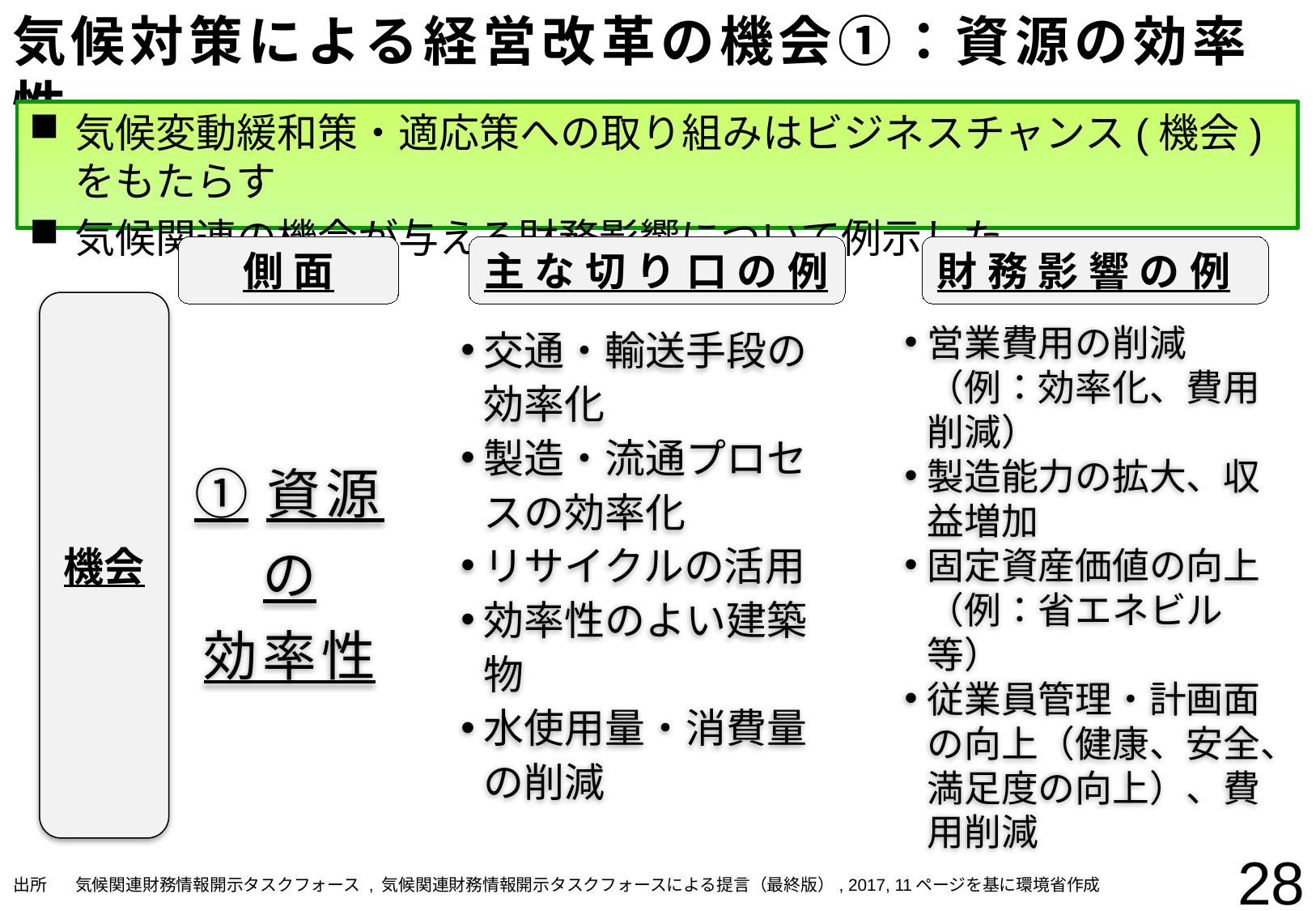

# 気候対策による経営改革の機会①：資源の効率性
気候変動緩和策・適応策への取り組みはビジネスチャンス(機会)をもたらす
気候関連の機会が与える財務影響について例示した
側面
主な切り口の例
財務影響の例
機会
①資源の
効率性
交通・輸送手段の効率化
製造・流通プロセスの効率化
リサイクルの活用
効率性のよい建築物
水使用量・消費量の削減
営業費用の削減（例：効率化、費用削減）
製造能力の拡大、収益増加
固定資産価値の向上（例：省エネビル等）
従業員管理・計画面の向上（健康、安全、満足度の向上）、費用削減
28
| 出所 | 気候関連財務情報開示タスクフォース , 気候関連財務情報開示タスクフォースによる提言（最終版）, 2017, 11ページを基に環境省作成 |
| --- | --- |